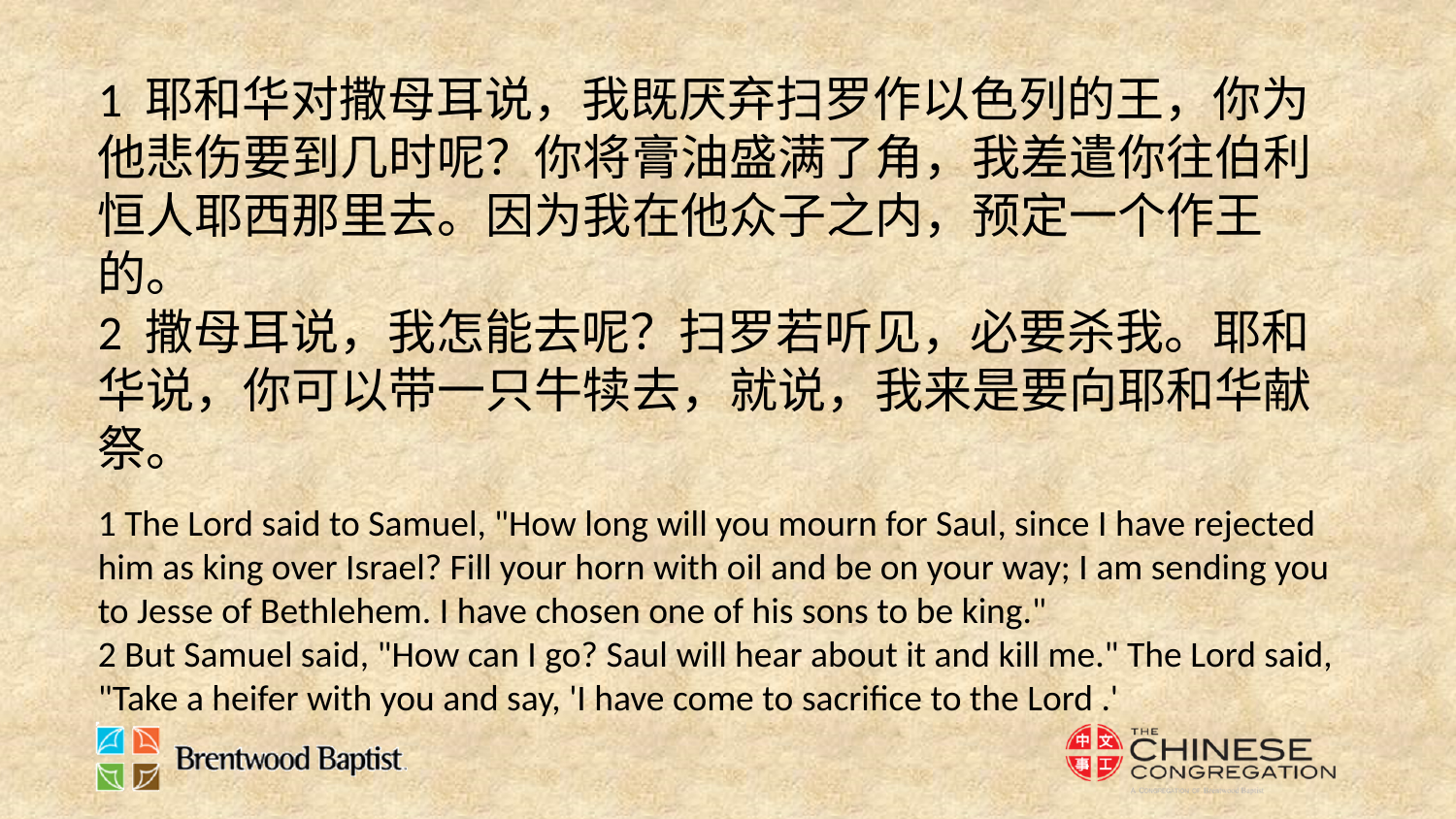

1 耶和华对撒母耳说，我既厌弃扫罗作以色列的王，你为他悲伤要到几时呢？你将膏油盛满了角，我差遣你往伯利恒人耶西那里去。因为我在他众子之内，预定一个作王的。
2 撒母耳说，我怎能去呢？扫罗若听见，必要杀我。耶和华说，你可以带一只牛犊去，就说，我来是要向耶和华献祭。

1 The Lord said to Samuel, "How long will you mourn for Saul, since I have rejected him as king over Israel? Fill your horn with oil and be on your way; I am sending you to Jesse of Bethlehem. I have chosen one of his sons to be king."
2 But Samuel said, "How can I go? Saul will hear about it and kill me." The Lord said, "Take a heifer with you and say, 'I have come to sacrifice to the Lord .'